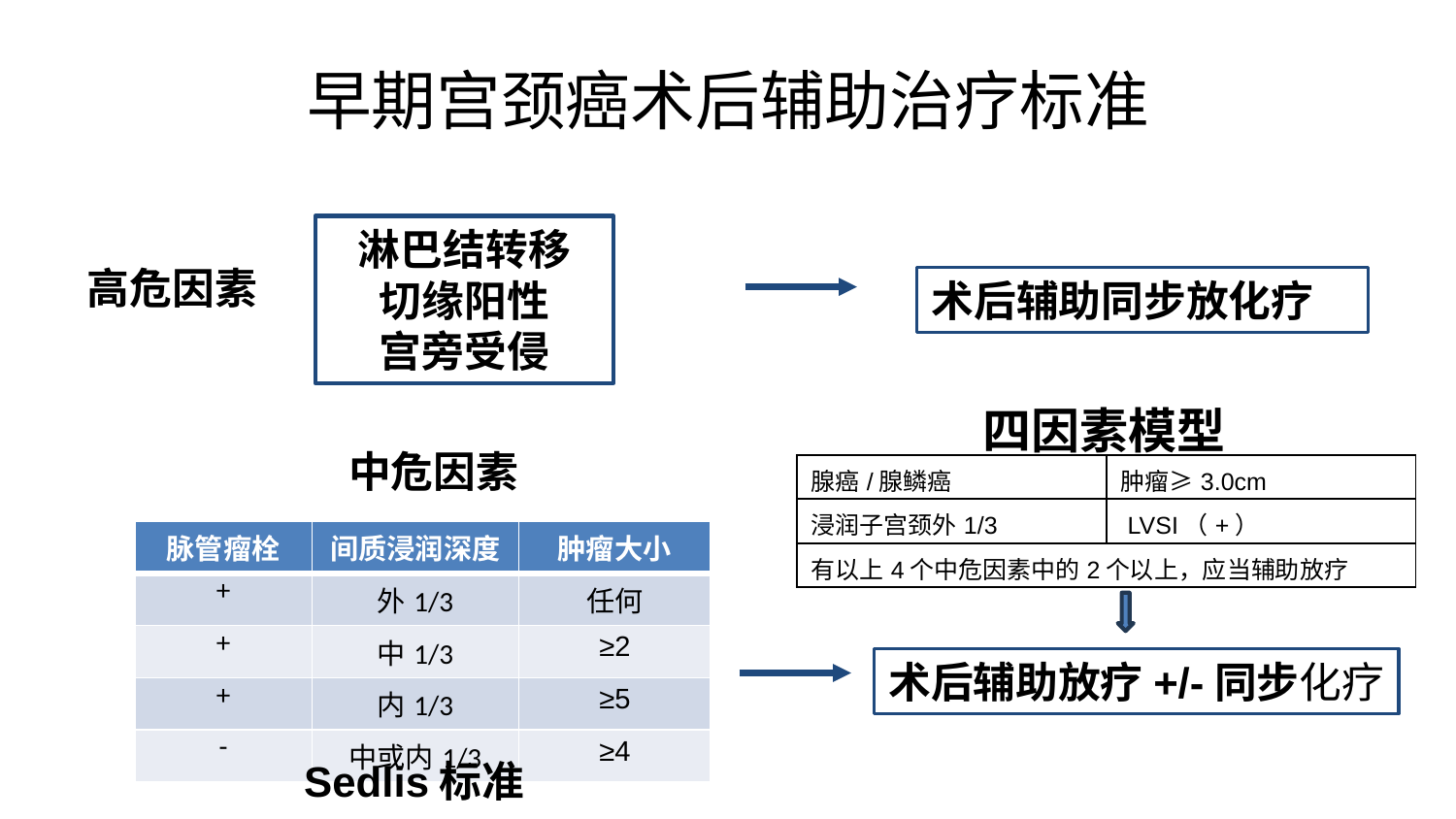

# 早期宫颈癌术后辅助治疗标准
淋巴结转移
切缘阳性
宫旁受侵
高危因素
术后辅助同步放化疗
四因素模型
中危因素
| 腺癌/腺鳞癌 | 肿瘤≥3.0cm |
| --- | --- |
| 浸润子宫颈外1/3 | LVSI（+） |
| 有以上4个中危因素中的2个以上，应当辅助放疗 |  |
| 脉管瘤栓 | 间质浸润深度 | 肿瘤大小 |
| --- | --- | --- |
| + | 外1/3 | 任何 |
| + | 中1/3 | ≥2 |
| + | 内1/3 | ≥5 |
| - | 中或内1/3 | ≥4 |

术后辅助放疗+/-同步化疗
Sedlis标准